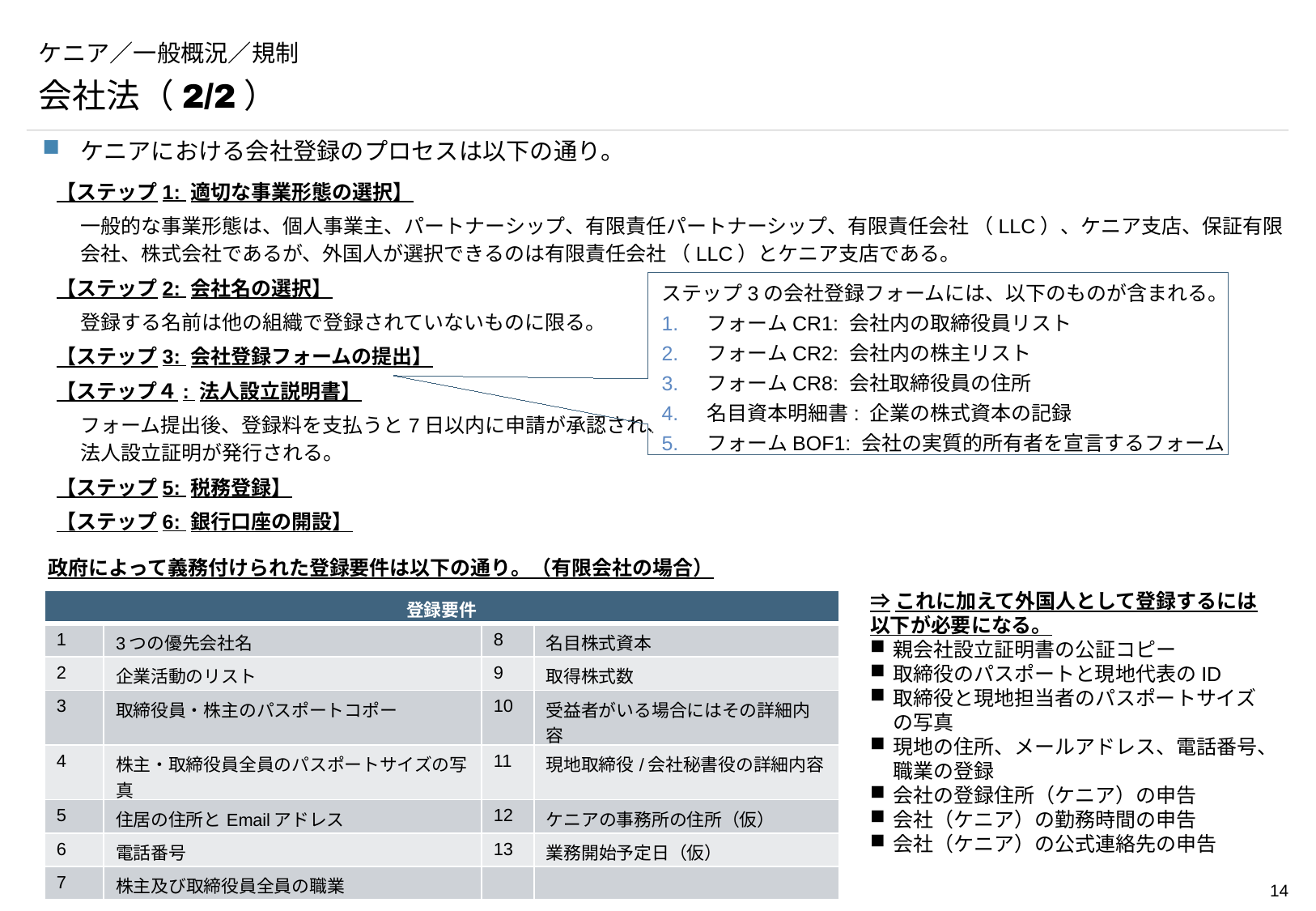

# ケニア／一般概況／規制
会社法（2/2）
ケニアにおける会社登録のプロセスは以下の通り。
【ステップ1: 適切な事業形態の選択】
一般的な事業形態は、個人事業主、パートナーシップ、有限責任パートナーシップ、有限責任会社 （LLC）、ケニア支店、保証有限会社、株式会社であるが、外国人が選択できるのは有限責任会社 （LLC）とケニア支店である。
【ステップ2: 会社名の選択】
登録する名前は他の組織で登録されていないものに限る。
【ステップ3: 会社登録フォームの提出】
【ステップ４: 法人設立説明書】
フォーム提出後、登録料を支払うと7日以内に申請が承認され、
法人設立証明が発行される。
【ステップ5: 税務登録】
【ステップ6: 銀行口座の開設】

ステップ3の会社登録フォームには、以下のものが含まれる。
フォームCR1: 会社内の取締役員リスト
フォームCR2: 会社内の株主リスト
フォームCR8: 会社取締役員の住所
名目資本明細書: 企業の株式資本の記録
フォームBOF1: 会社の実質的所有者を宣言するフォーム

政府によって義務付けられた登録要件は以下の通り。（有限会社の場合）
⇒これに加えて外国人として登録するには以下が必要になる。
親会社設立証明書の公証コピー
取締役のパスポートと現地代表のID
取締役と現地担当者のパスポートサイズの写真
現地の住所、メールアドレス、電話番号、職業の登録
会社の登録住所（ケニア）の申告
会社（ケニア）の勤務時間の申告
会社（ケニア）の公式連絡先の申告
| 登録要件 | 要件 |  |  |
| --- | --- | --- | --- |
| 1 | 3つの優先会社名 | 8 | 名目株式資本 |
| 2 | 企業活動のリスト | 9 | 取得株式数 |
| 3 | 取締役員・株主のパスポートコポー | 10 | 受益者がいる場合にはその詳細内容 |
| 4 | 株主・取締役員全員のパスポートサイズの写真 | 11 | 現地取締役/会社秘書役の詳細内容 |
| 5 | 住居の住所とEmailアドレス | 12 | ケニアの事務所の住所（仮） |
| 6 | 電話番号 | 13 | 業務開始予定日（仮） |
| 7 | 株主及び取締役員全員の職業 |  |  |
（出所） AFRISETUP 「How to register a company in Kenya （2024）」 （2025年2月時点）